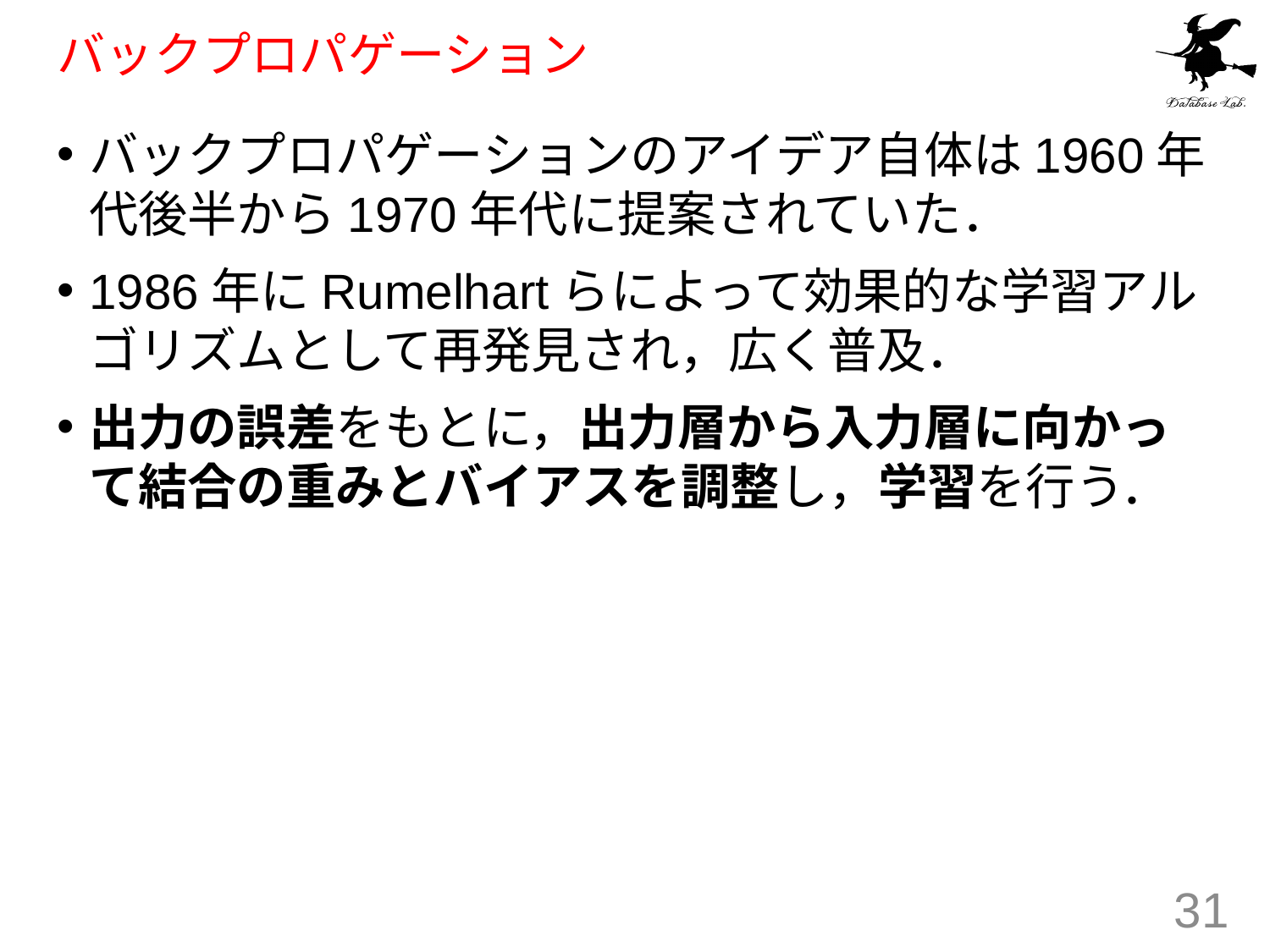

# バックプロパゲーション
バックプロパゲーションのアイデア自体は1960年代後半から1970年代に提案されていた．
1986年にRumelhartらによって効果的な学習アルゴリズムとして再発見され，広く普及．
出力の誤差をもとに，出力層から入力層に向かって結合の重みとバイアスを調整し，学習を行う．
31